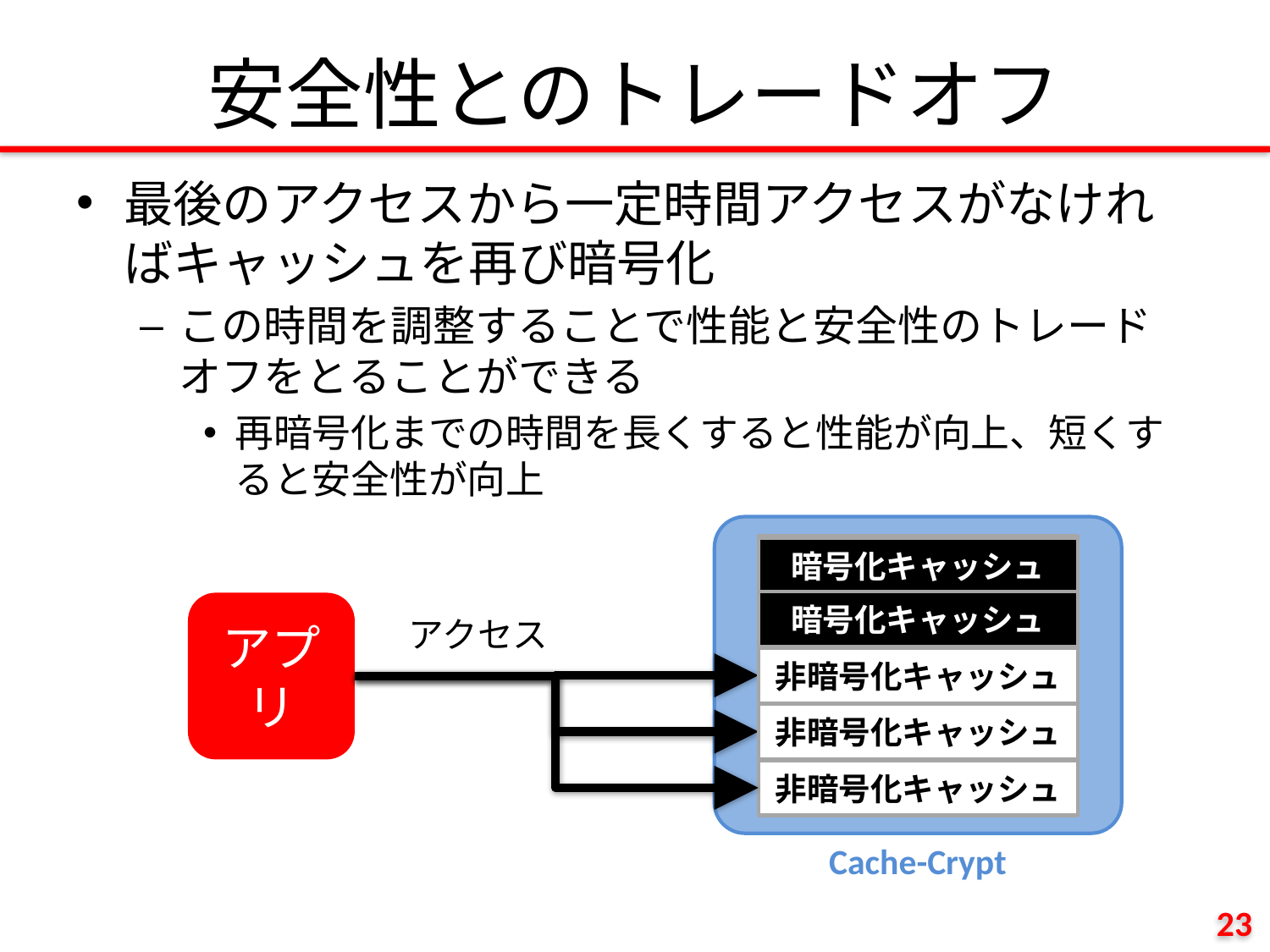

# 安全性とのトレードオフ
最後のアクセスから一定時間アクセスがなければキャッシュを再び暗号化
この時間を調整することで性能と安全性のトレードオフをとることができる
再暗号化までの時間を長くすると性能が向上、短くすると安全性が向上

Cache-Crypt
非暗号化キャッシュ
暗号化キャッシュ
非暗号化キャッシュ
暗号化キャッシュ
アプリ
アクセス
非暗号化キャッシュ
非暗号化キャッシュ
非暗号化キャッシュ